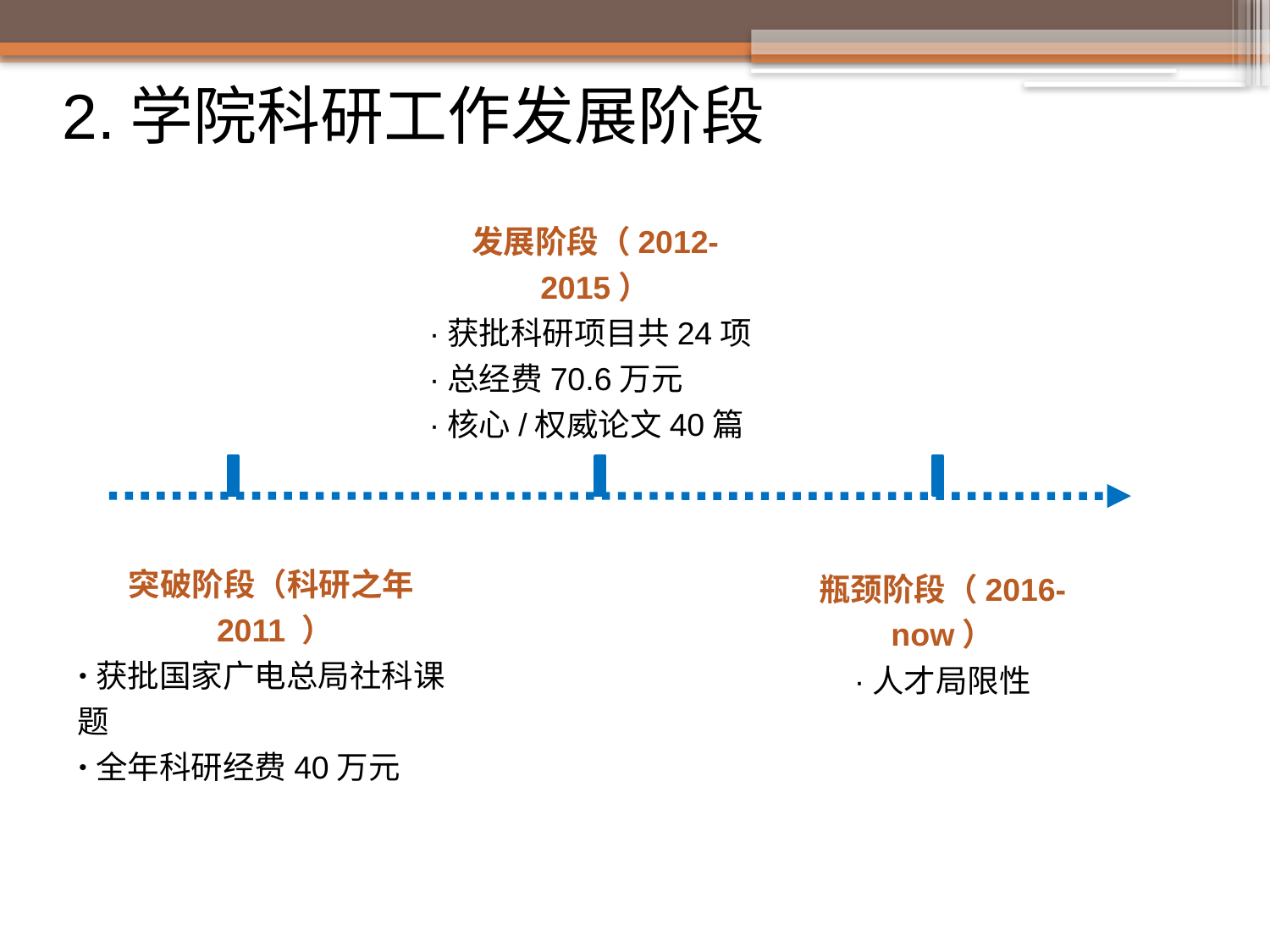

# 2.学院科研工作发展阶段
发展阶段（2012-2015）
·获批科研项目共24项
·总经费70.6万元
·核心/权威论文40篇

突破阶段（科研之年2011 ）
·获批国家广电总局社科课题
·全年科研经费40万元
瓶颈阶段（2016-now）
·人才局限性